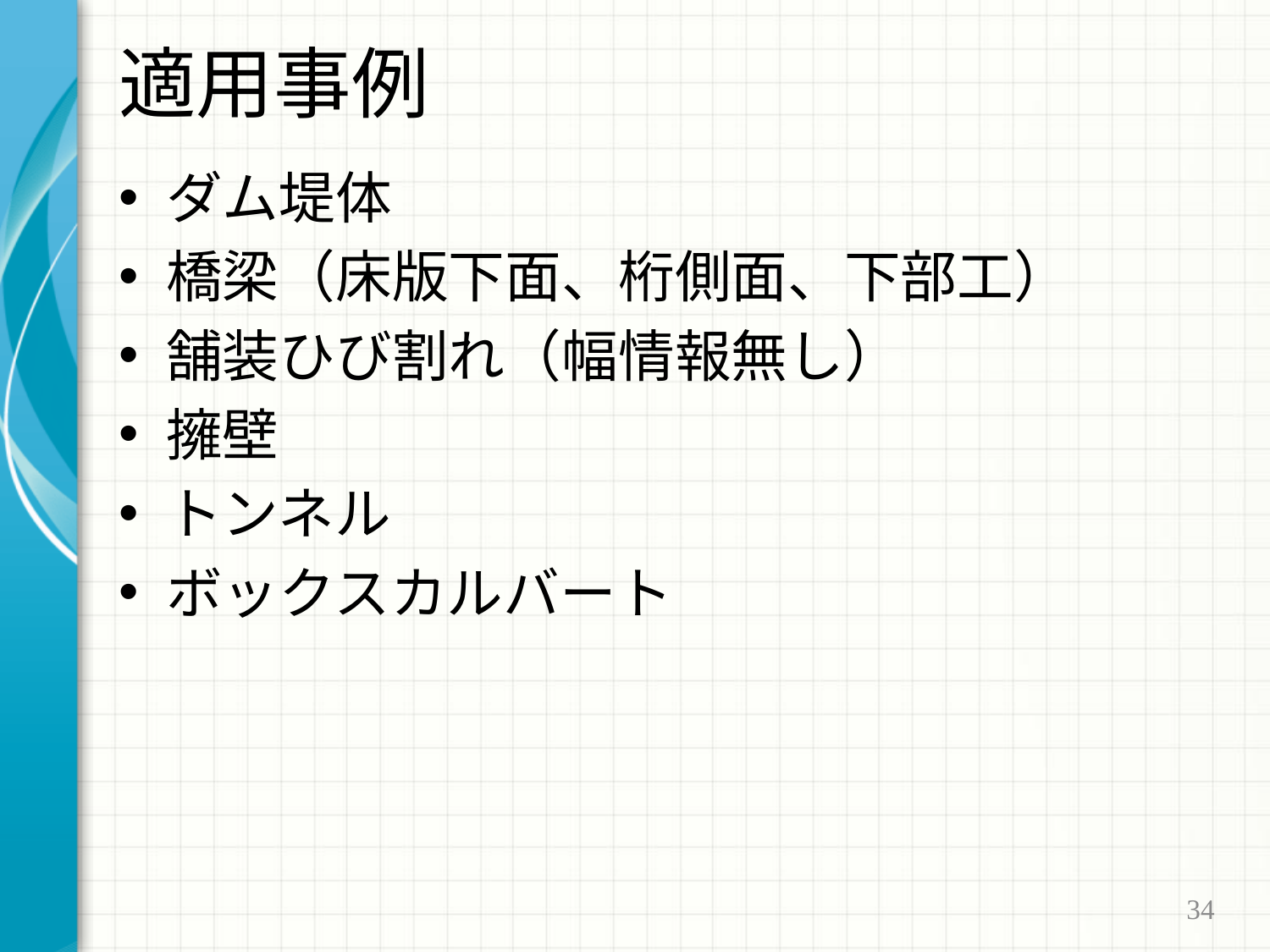

# 適用事例
ダム堤体
橋梁（床版下面、桁側面、下部工）
舗装ひび割れ（幅情報無し）
擁壁
トンネル
ボックスカルバート

34